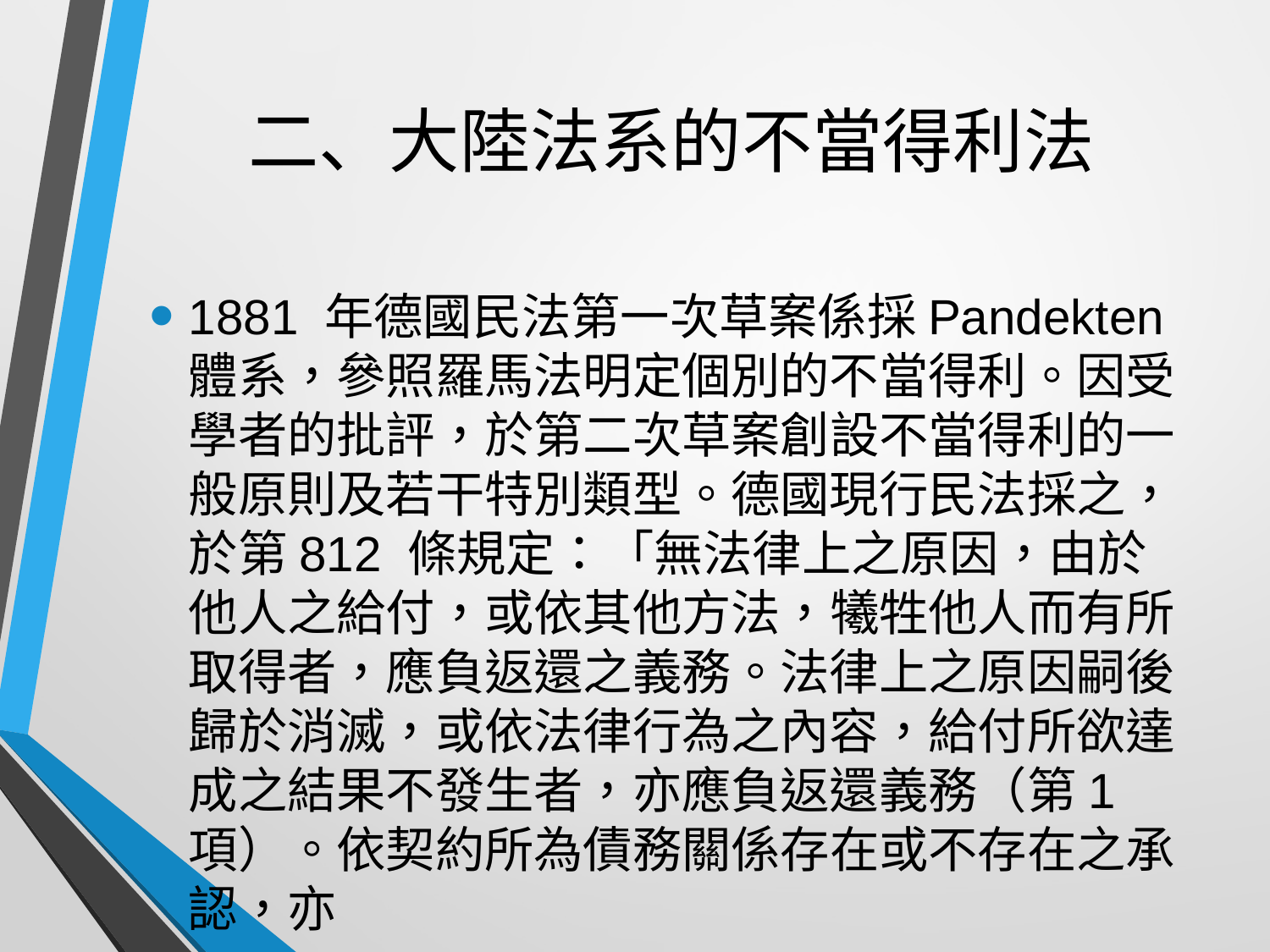

# 二、大陸法系的不當得利法
1881 年德國民法第一次草案係採Pandekten 體系，參照羅馬法明定個別的不當得利。因受學者的批評，於第二次草案創設不當得利的一般原則及若干特別類型。德國現行民法採之，於第812 條規定：「無法律上之原因，由於他人之給付，或依其他方法，犧牲他人而有所取得者，應負返還之義務。法律上之原因嗣後歸於消滅，或依法律行為之內容，給付所欲達成之結果不發生者，亦應負返還義務（第1 項）。依契約所為債務關係存在或不存在之承認，亦